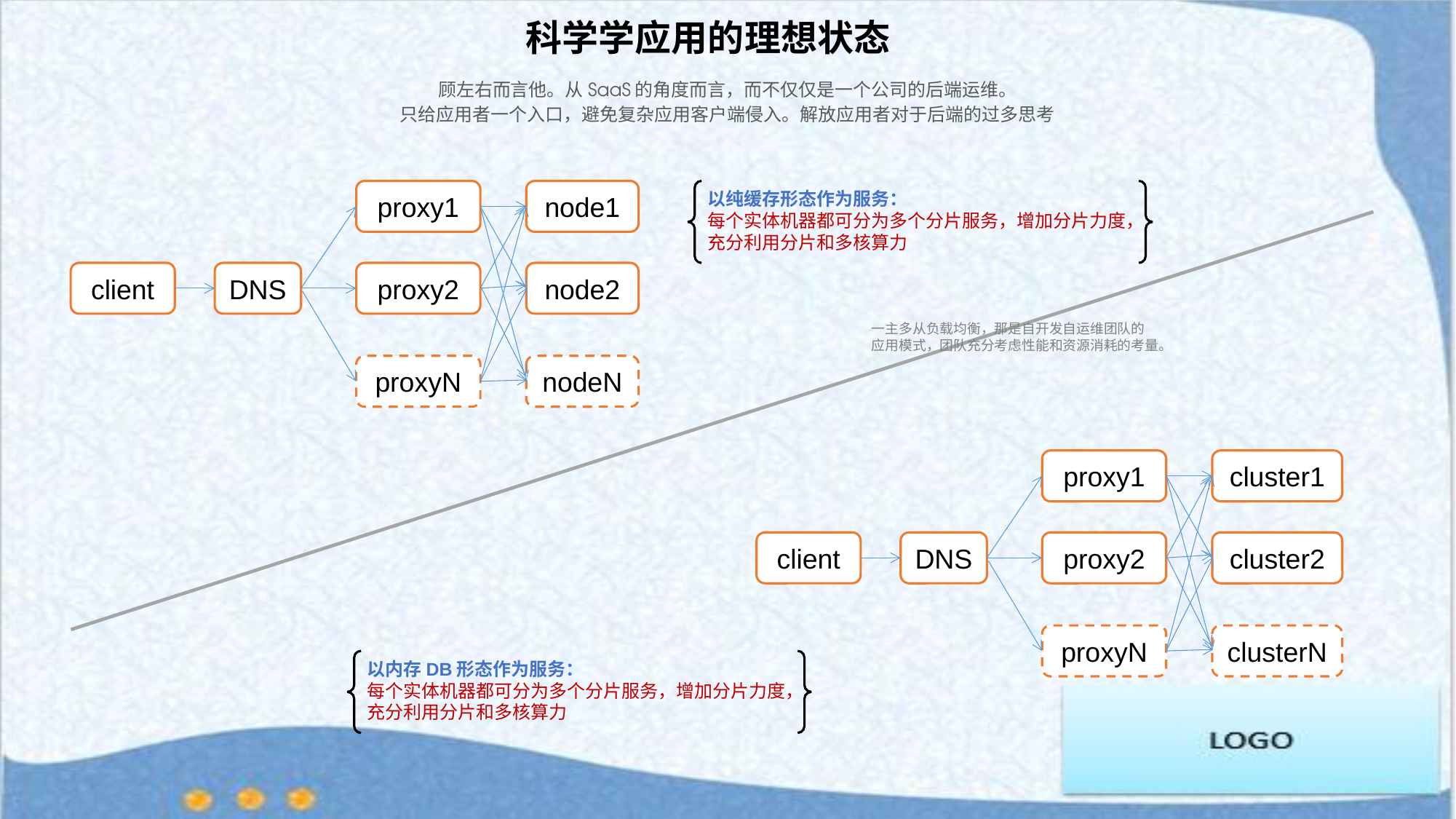

科学学应用的理想状态
顾左右而言他。从SaaS的角度而言，而不仅仅是一个公司的后端运维。
只给应用者一个入口，避免复杂应用客户端侵入。解放应用者对于后端的过多思考

以纯缓存形态作为服务：
每个实体机器都可分为多个分片服务，增加分片力度，
充分利用分片和多核算力
proxy1
node1
client
DNS
proxy2
node2
proxyN
nodeN
一主多从负载均衡，那是自开发自运维团队的
应用模式，团队充分考虑性能和资源消耗的考量。
proxy1
cluster1
client
DNS
proxy2
cluster2
proxyN
clusterN

以内存DB形态作为服务：
每个实体机器都可分为多个分片服务，增加分片力度，
充分利用分片和多核算力